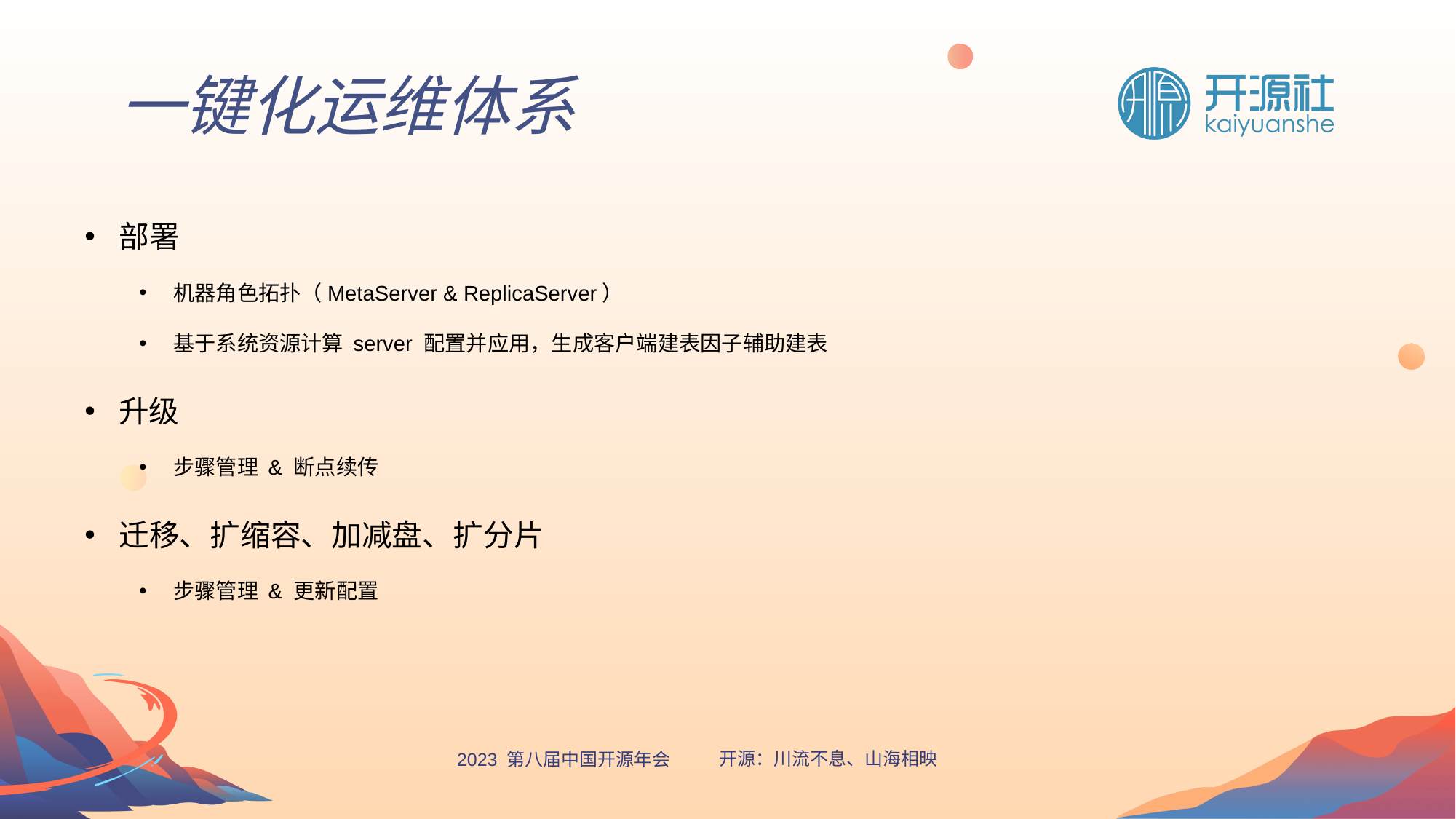

一键化运维体系
部署
机器角色拓扑（MetaServer & ReplicaServer）
基于系统资源计算 server 配置并应用，生成客户端建表因子辅助建表
升级
步骤管理 & 断点续传
迁移、扩缩容、加减盘、扩分片
步骤管理 & 更新配置